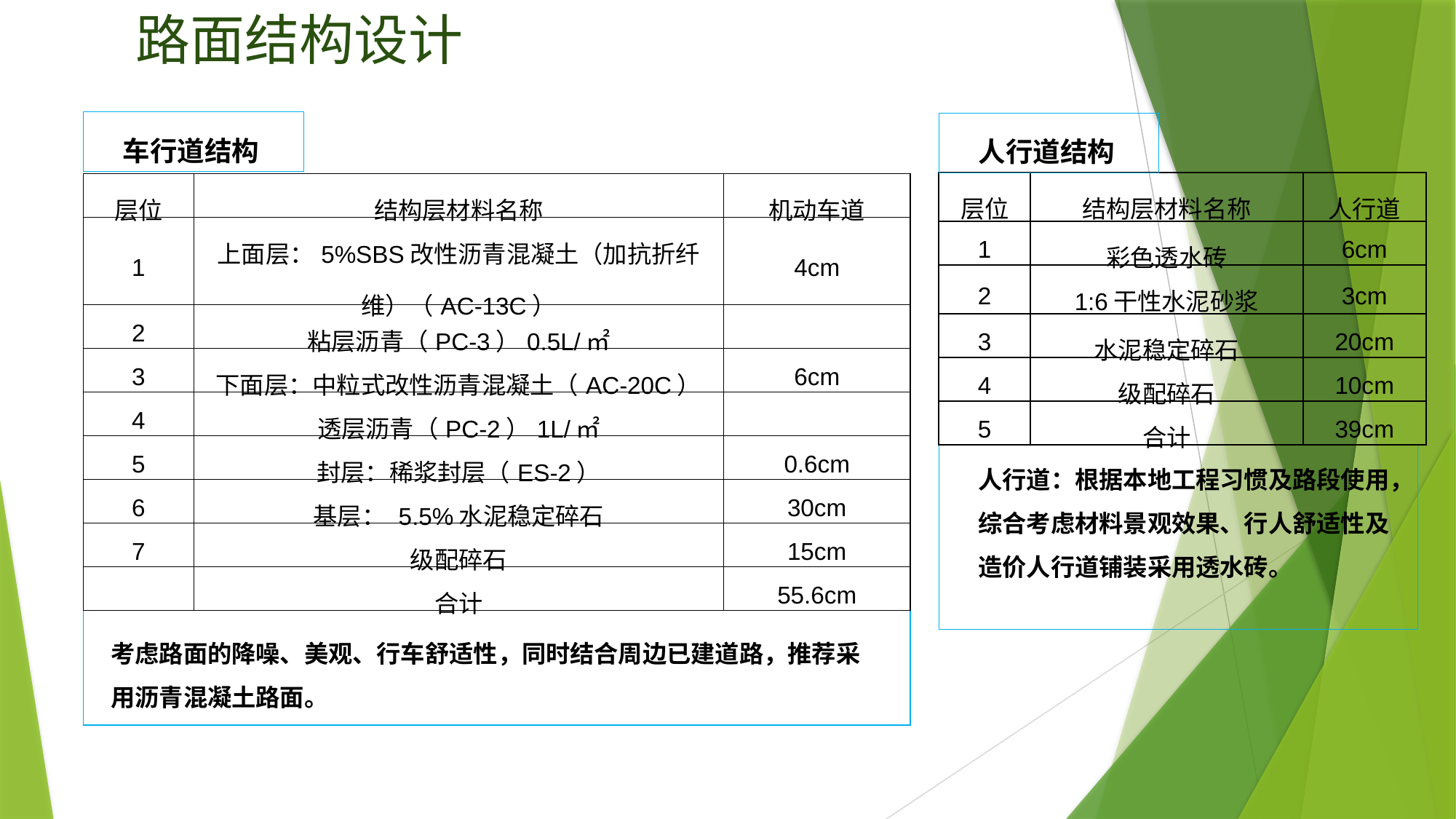

# 路面结构设计
车行道结构
人行道结构
| 层位 | 结构层材料名称 | 人行道 |
| --- | --- | --- |
| 1 | 彩色透水砖 | 6cm |
| 2 | 1:6干性水泥砂浆 | 3cm |
| 3 | 水泥稳定碎石 | 20cm |
| 4 | 级配碎石 | 10cm |
| 5 | 合计 | 39cm |
| 层位 | 结构层材料名称 | 机动车道 |
| --- | --- | --- |
| 1 | 上面层：5%SBS改性沥青混凝土（加抗折纤维）（AC-13C） | 4cm |
| 2 | 粘层沥青（PC-3）0.5L/㎡ |  |
| 3 | 下面层：中粒式改性沥青混凝土（AC-20C） | 6cm |
| 4 | 透层沥青（PC-2）1L/㎡ |  |
| 5 | 封层：稀浆封层（ES-2） | 0.6cm |
| 6 | 基层： 5.5%水泥稳定碎石 | 30cm |
| 7 | 级配碎石 | 15cm |
|  | 合计 | 55.6cm |
人行道：根据本地工程习惯及路段使用，综合考虑材料景观效果、行人舒适性及造价人行道铺装采用透水砖。

考虑路面的降噪、美观、行车舒适性，同时结合周边已建道路，推荐采用沥青混凝土路面。